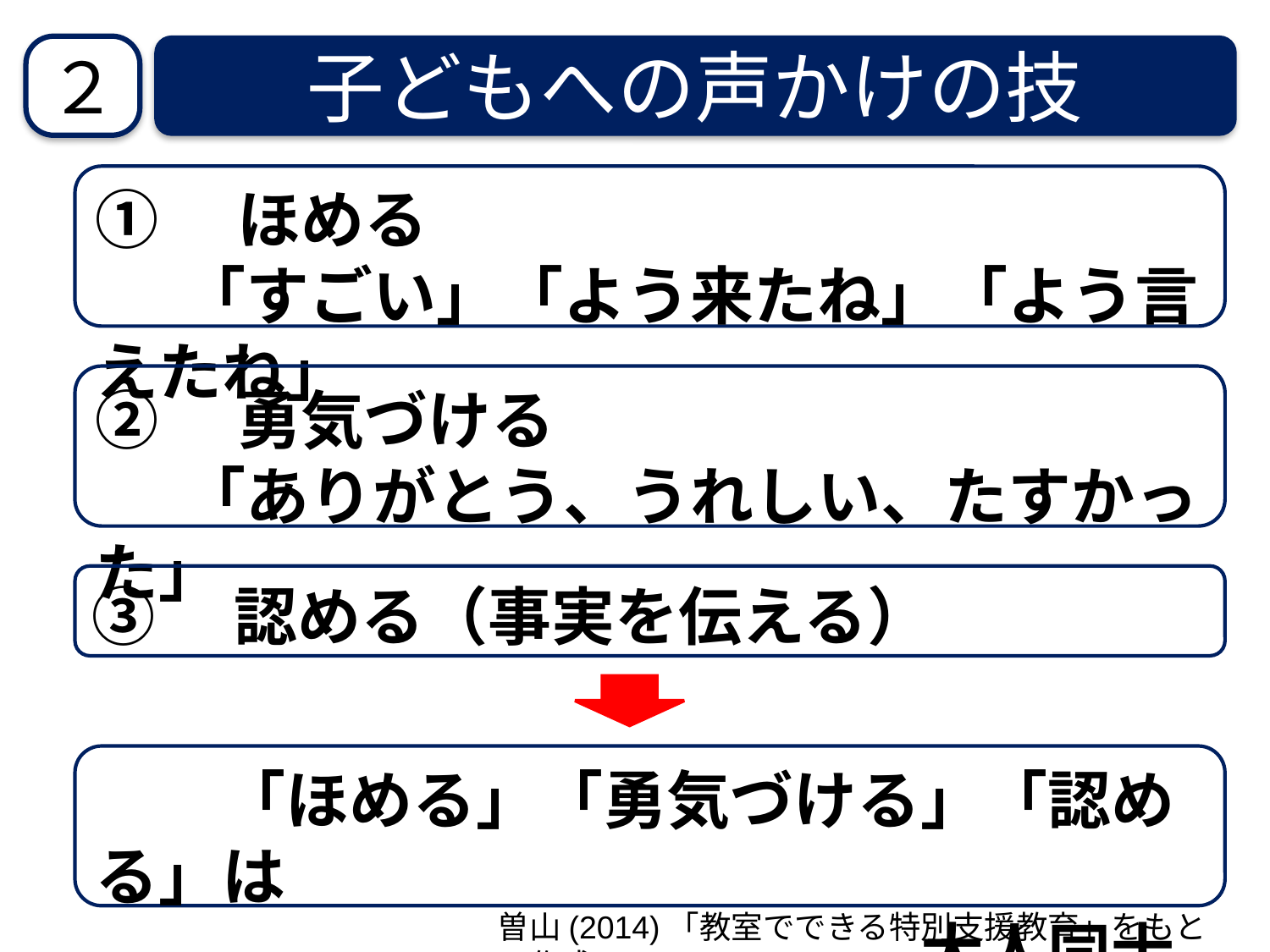

２
子どもへの声かけの技
①　ほめる
「すごい」「よう来たね」「よう言えたね」
②　勇気づける
「ありがとう、うれしい、たすかった」
③　認める（事実を伝える）

　　「ほめる」「勇気づける」「認める」は
　　　　　　　　　　　　　大人同士でも大事！
曽山(2014)「教室でできる特別支援教育」をもとに作成